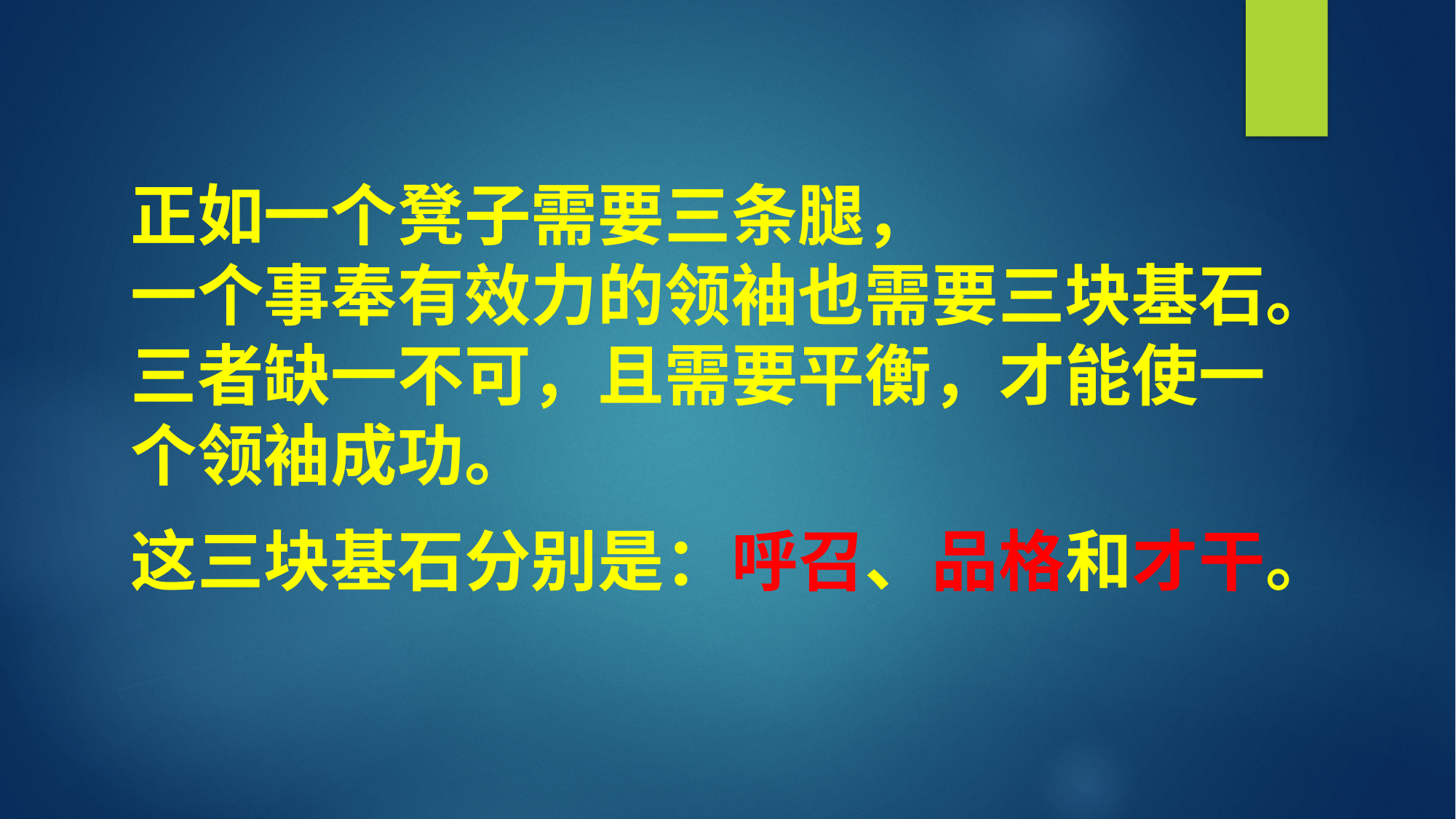

正如一个凳子需要三条腿，
一个事奉有效力的领袖也需要三块基石。三者缺一不可，且需要平衡，才能使一个领袖成功。

这三块基石分别是：呼召、品格和才干。